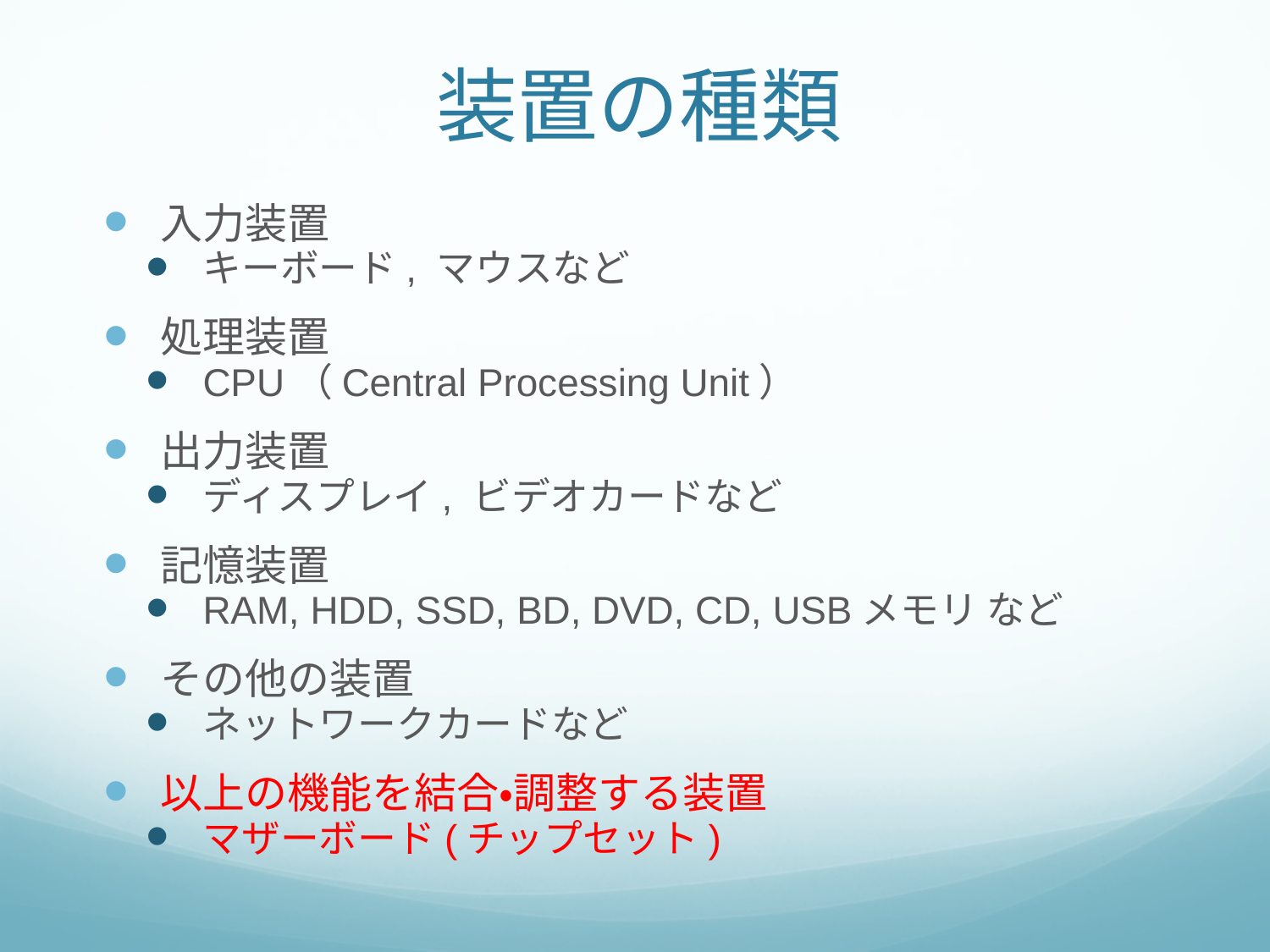

# 装置の種類
入力装置
キーボード, マウスなど
処理装置
CPU（Central Processing Unit）
出力装置
ディスプレイ, ビデオカードなど
記憶装置
RAM, HDD, SSD, BD, DVD, CD, USBメモリ など
その他の装置
ネットワークカードなど
以上の機能を結合•調整する装置
マザーボード(チップセット)